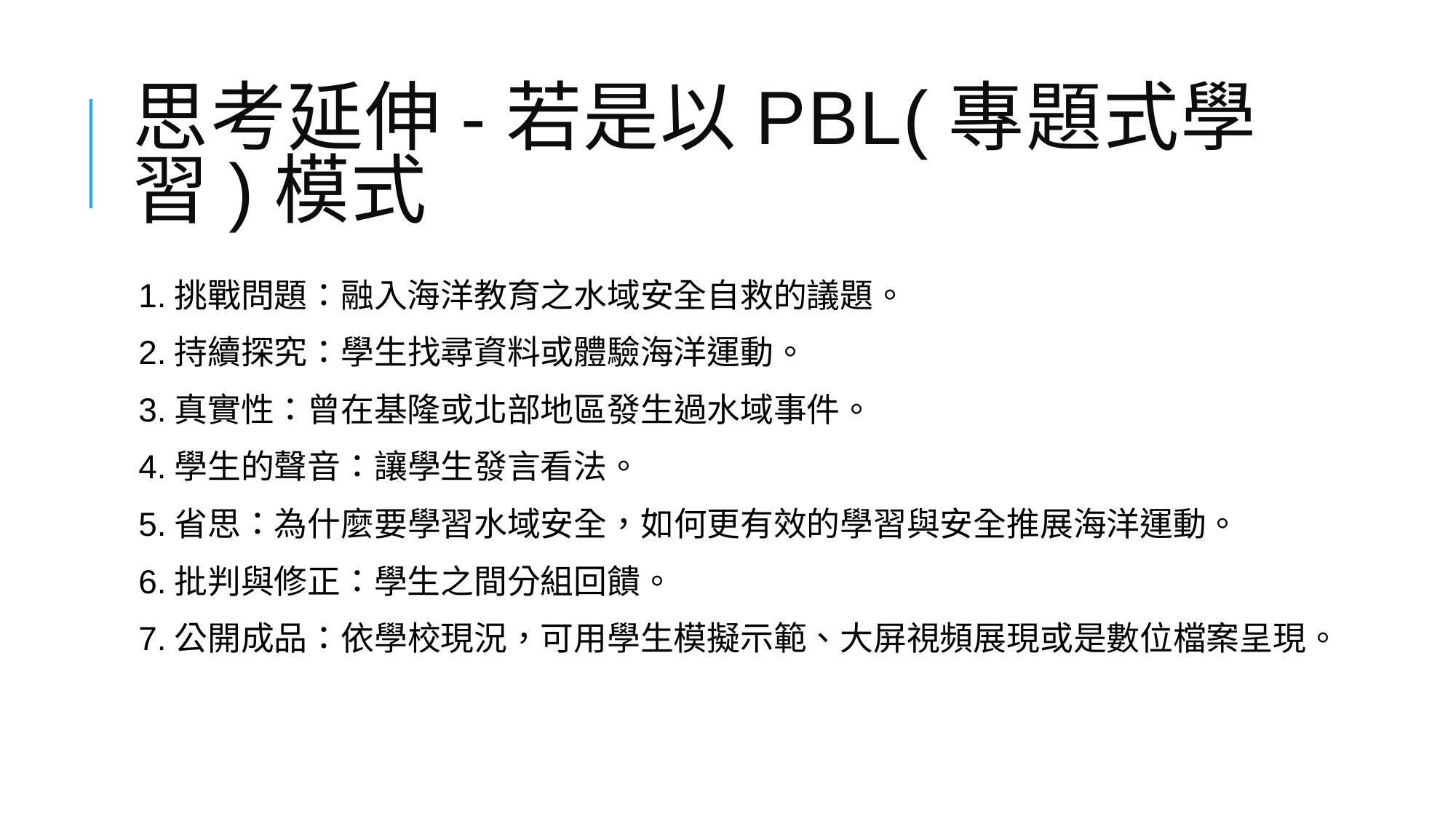

# 思考延伸-若是以PBL(專題式學習)模式
1.挑戰問題：融入海洋教育之水域安全自救的議題。
2.持續探究：學生找尋資料或體驗海洋運動。
3.真實性：曾在基隆或北部地區發生過水域事件。
4.學生的聲音：讓學生發言看法。
5.省思：為什麼要學習水域安全，如何更有效的學習與安全推展海洋運動。
6.批判與修正：學生之間分組回饋。
7.公開成品：依學校現況，可用學生模擬示範、大屏視頻展現或是數位檔案呈現。